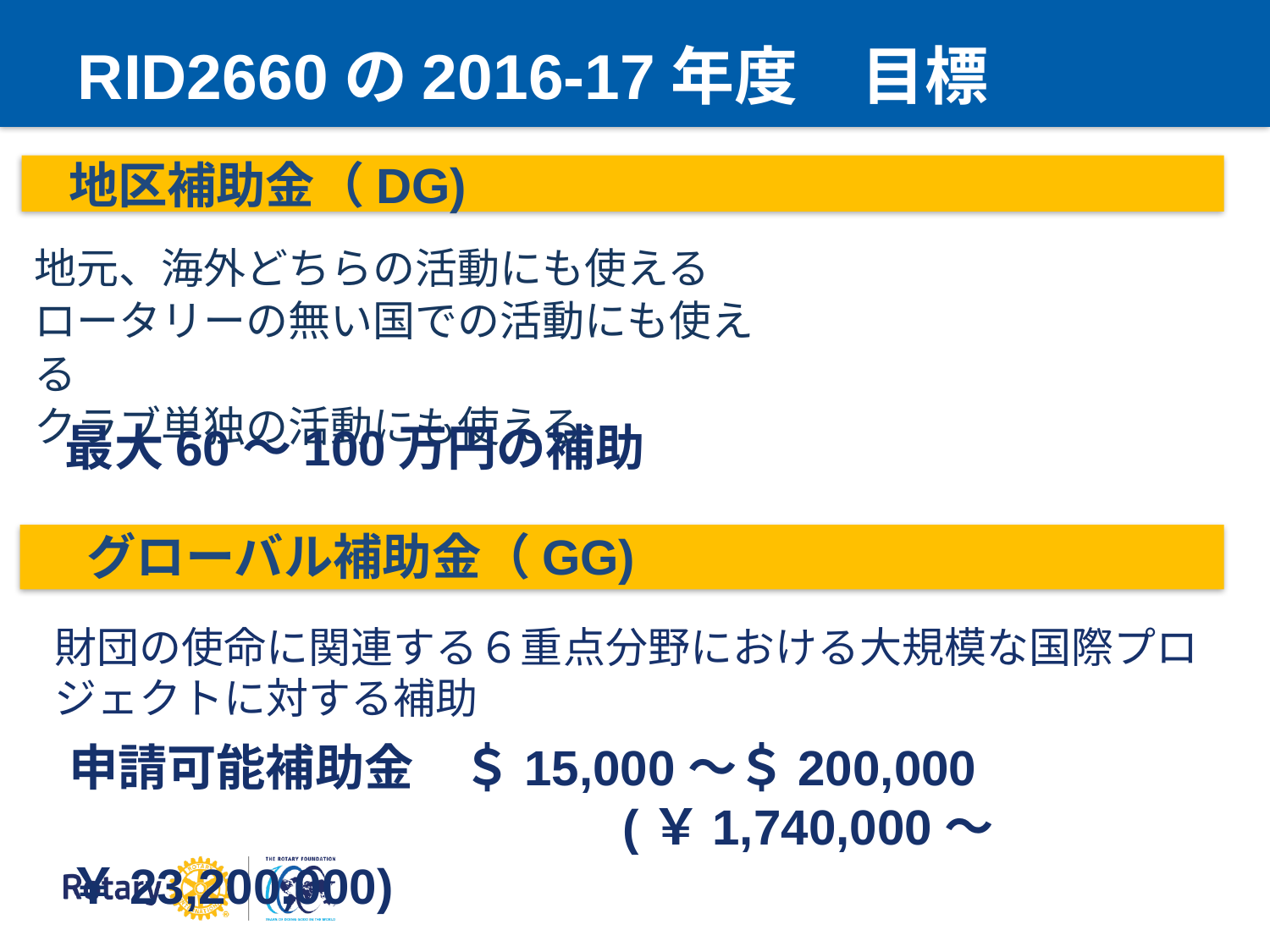

# RID2660の2016-17年度　目標
地区補助金（DG)

地元、海外どちらの活動にも使える
ロータリーの無い国での活動にも使える
クラブ単独の活動にも使える

最大60～100万円の補助
グローバル補助金（GG)

財団の使命に関連する６重点分野における大規模な国際プロジェクトに対する補助
申請可能補助金　＄15,000～＄200,000
　　　　　　　　　　　(￥1,740,000～￥23,200,000)